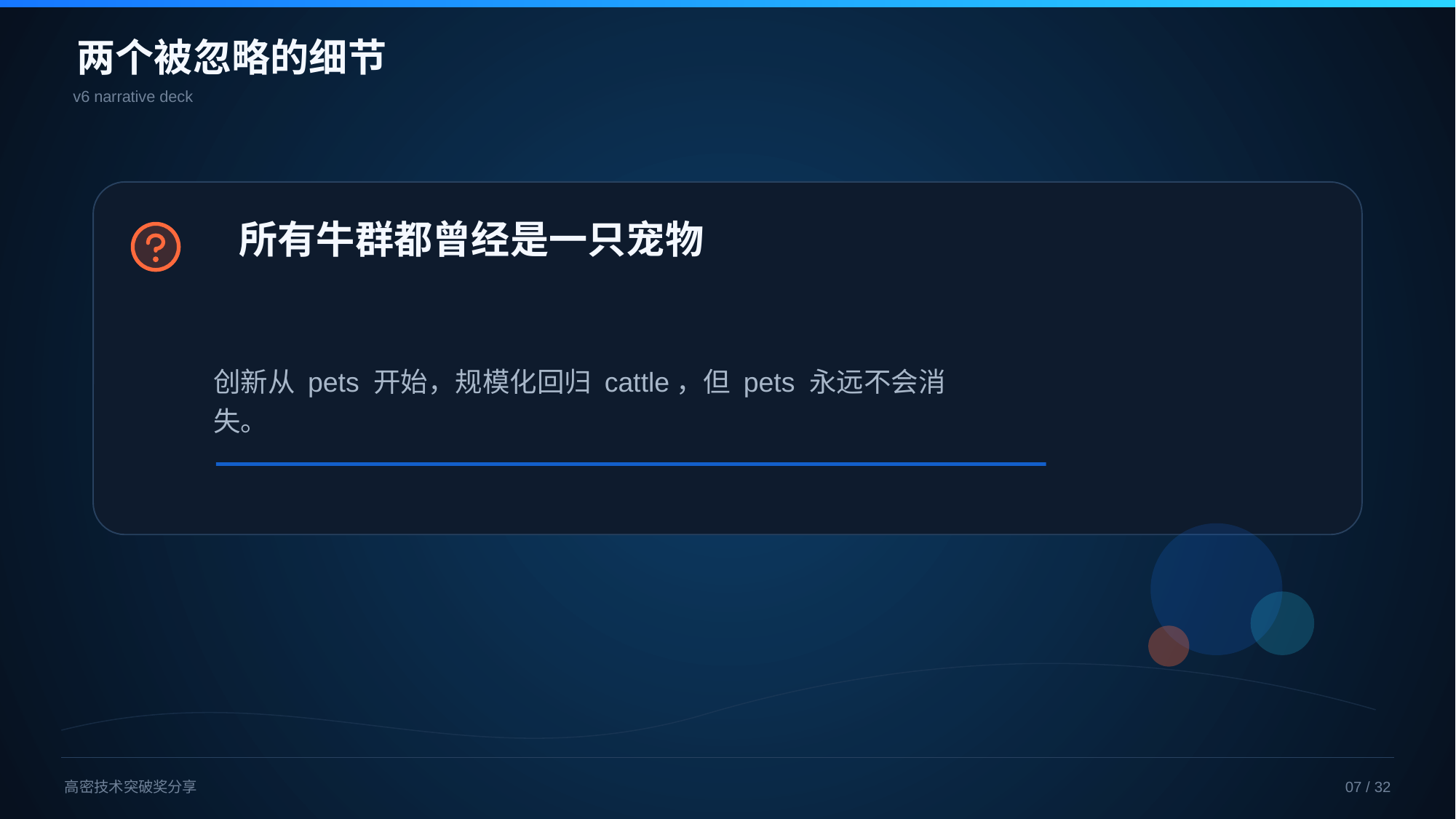

两个被忽略的细节
v6 narrative deck

所有牛群都曾经是一只宠物

创新从 pets 开始，规模化回归 cattle，但 pets 永远不会消失。

高密技术突破奖分享
07 / 32